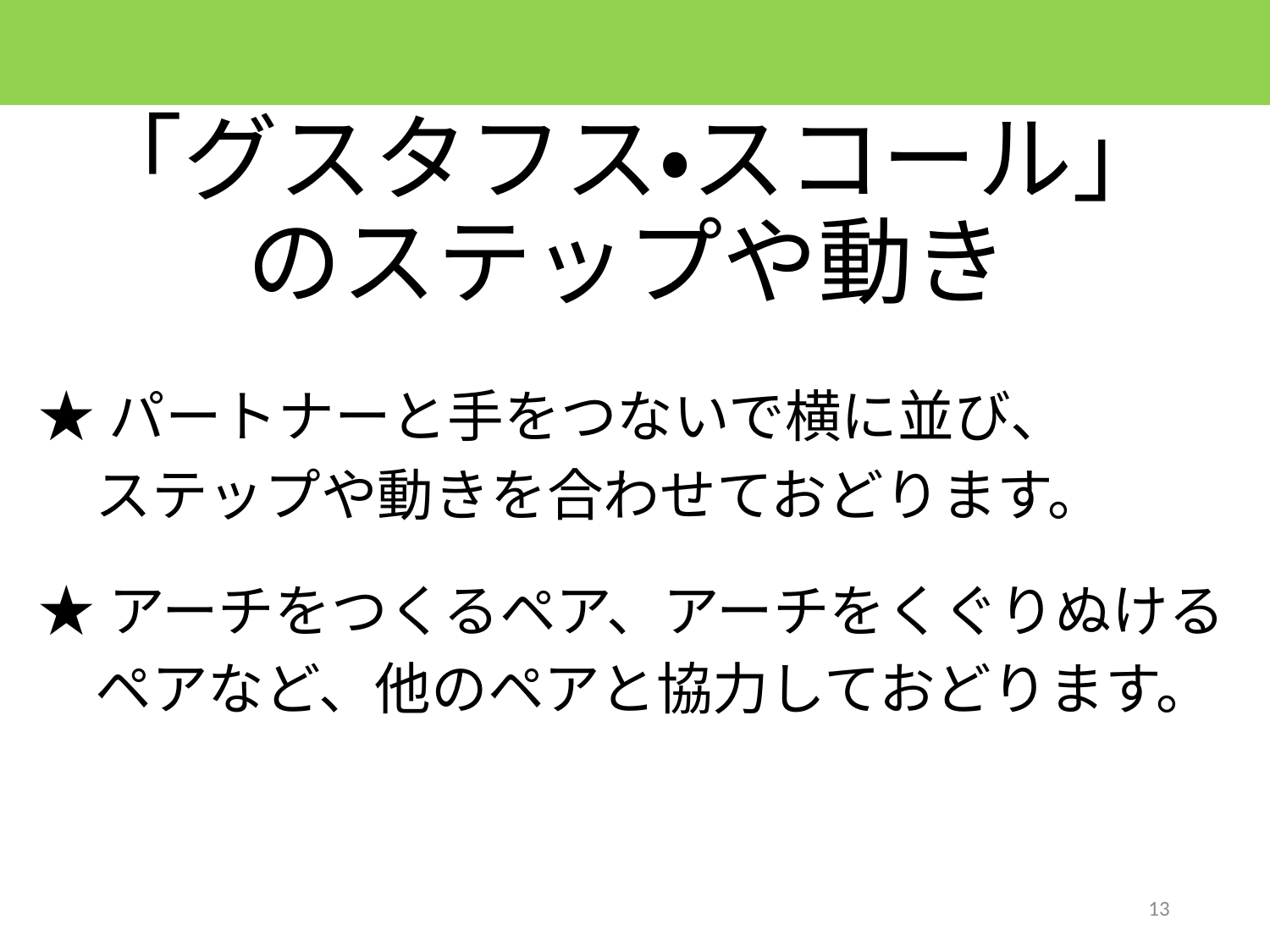

「グスタフス・スコール」
のステップや動き
★パートナーと手をつないで横に並び、
　ステップや動きを合わせておどります。

★アーチをつくるペア、アーチをくぐりぬける
　ペアなど、他のペアと協力しておどります。
13